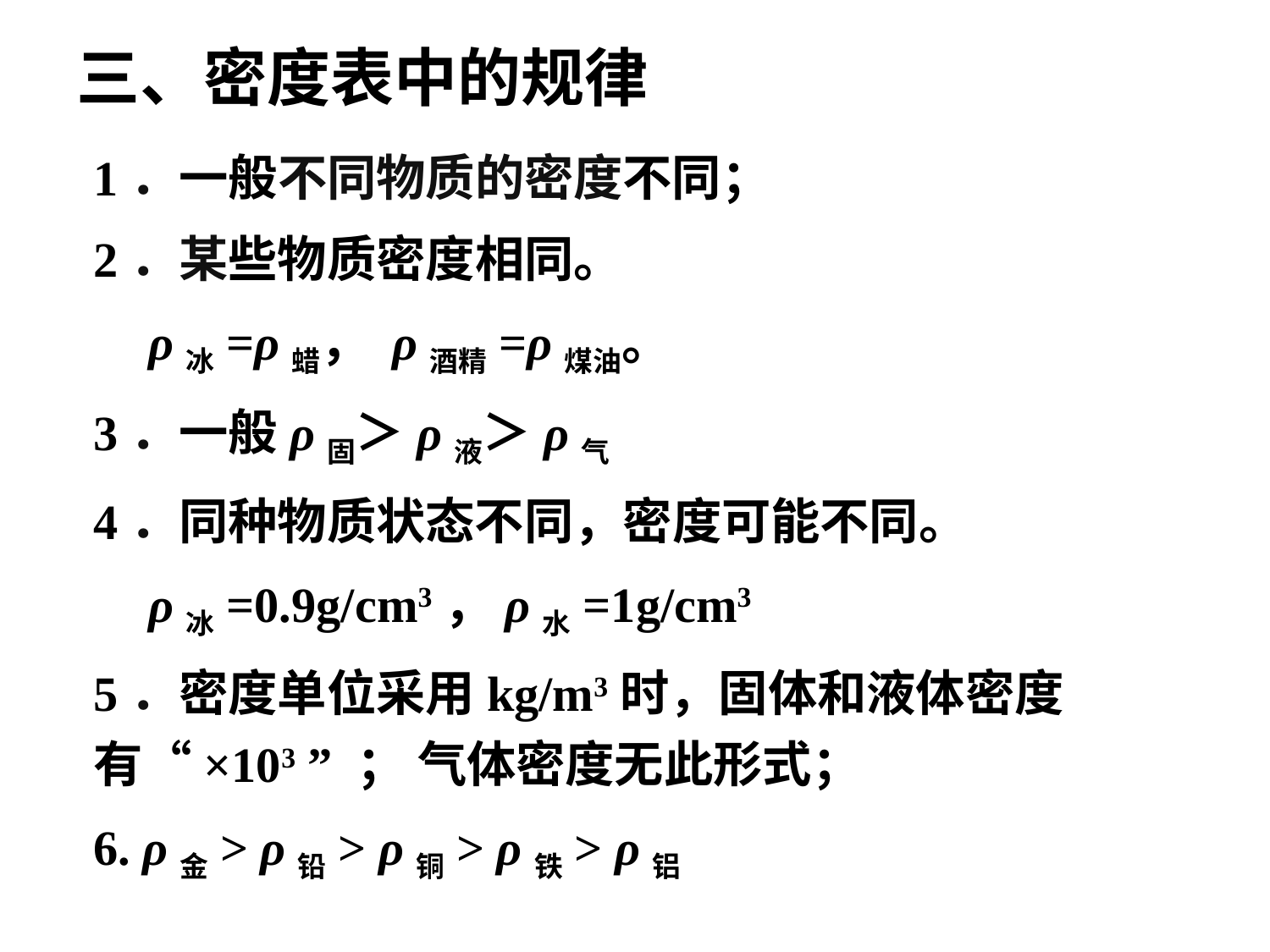

# 三、密度表中的规律
1．一般不同物质的密度不同；
2．某些物质密度相同。
ρ冰=ρ蜡， ρ酒精=ρ煤油。
3．一般ρ固＞ρ液＞ρ气
4．同种物质状态不同，密度可能不同。
ρ冰=0.9g/cm3，ρ水=1g/cm3
5．密度单位采用kg/m3时，固体和液体密度有“×103 ” ； 气体密度无此形式；
6. ρ金> ρ铅> ρ铜> ρ铁> ρ铝